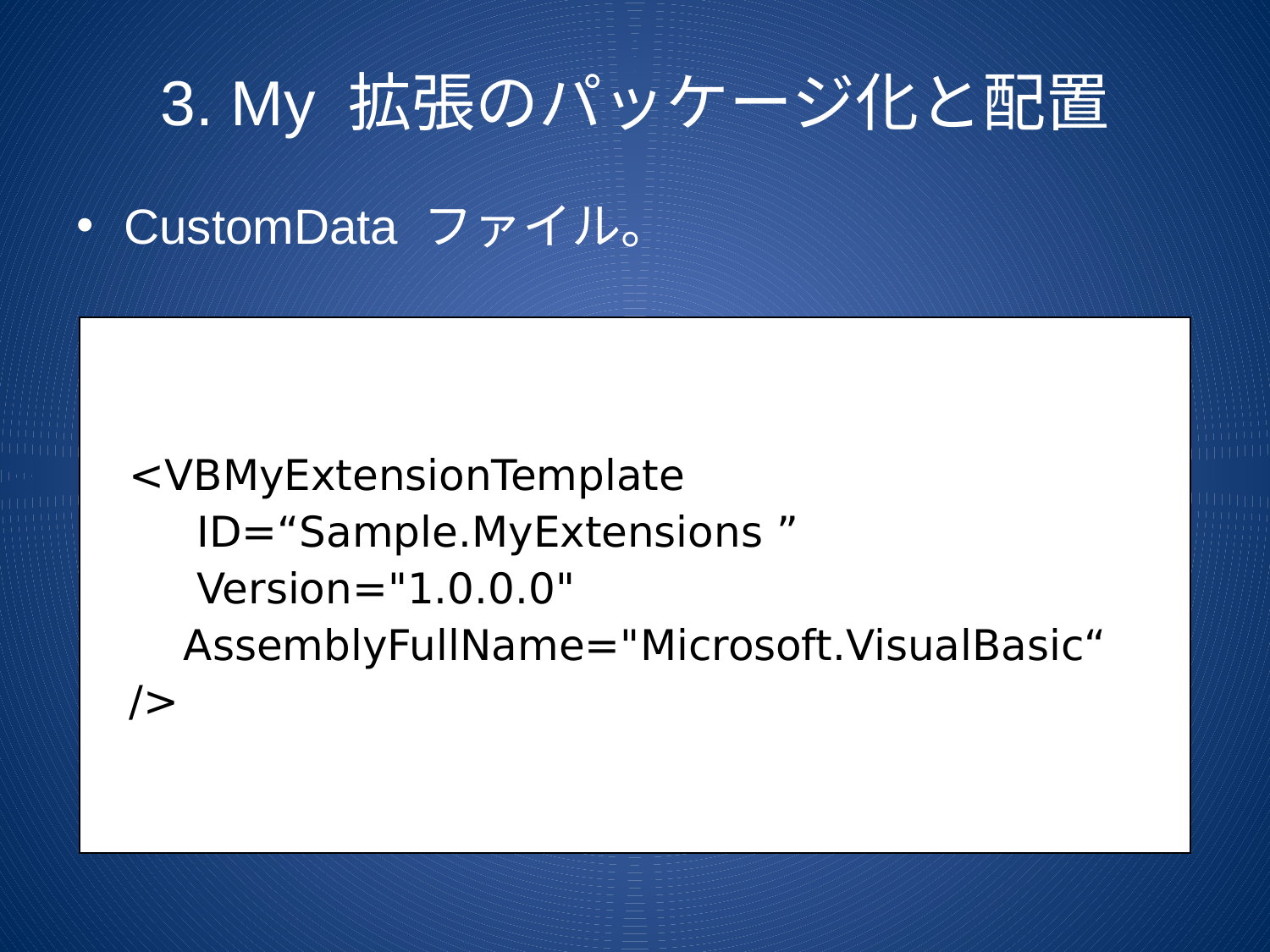

# 3. My 拡張のパッケージ化と配置
CustomData ファイル。

| <VBMyExtensionTemplate ID=“Sample.MyExtensions ” Version="1.0.0.0" AssemblyFullName="Microsoft.VisualBasic“ /> |
| --- |